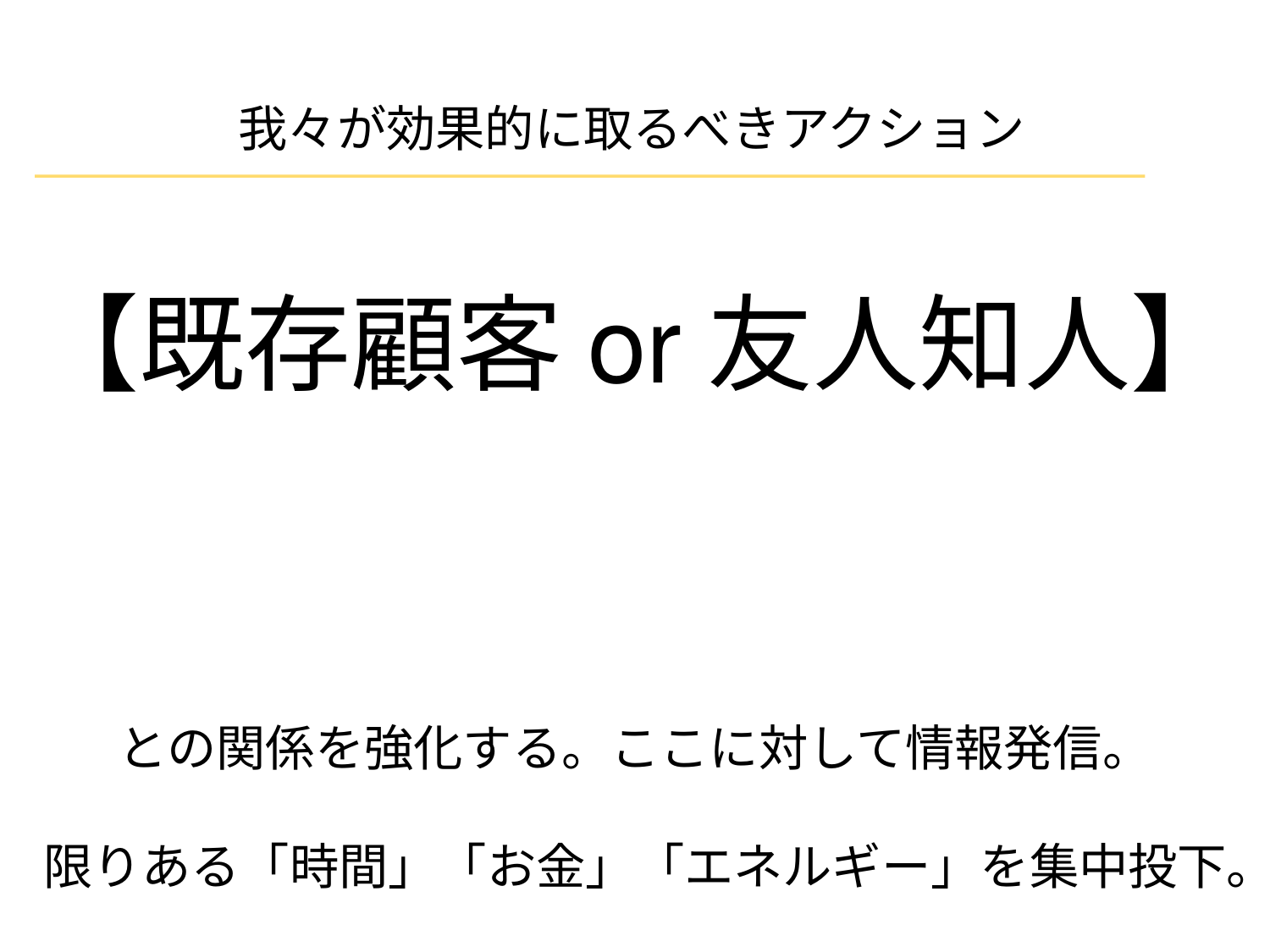

我々が効果的に取るべきアクション
【既存顧客or友人知人】　　
との関係を強化する。ここに対して情報発信。
限りある「時間」「お金」「エネルギー」を集中投下。
メルマガ、ニュースレター、ブログ、
Facebook、セミナー、リアルで面談、など。